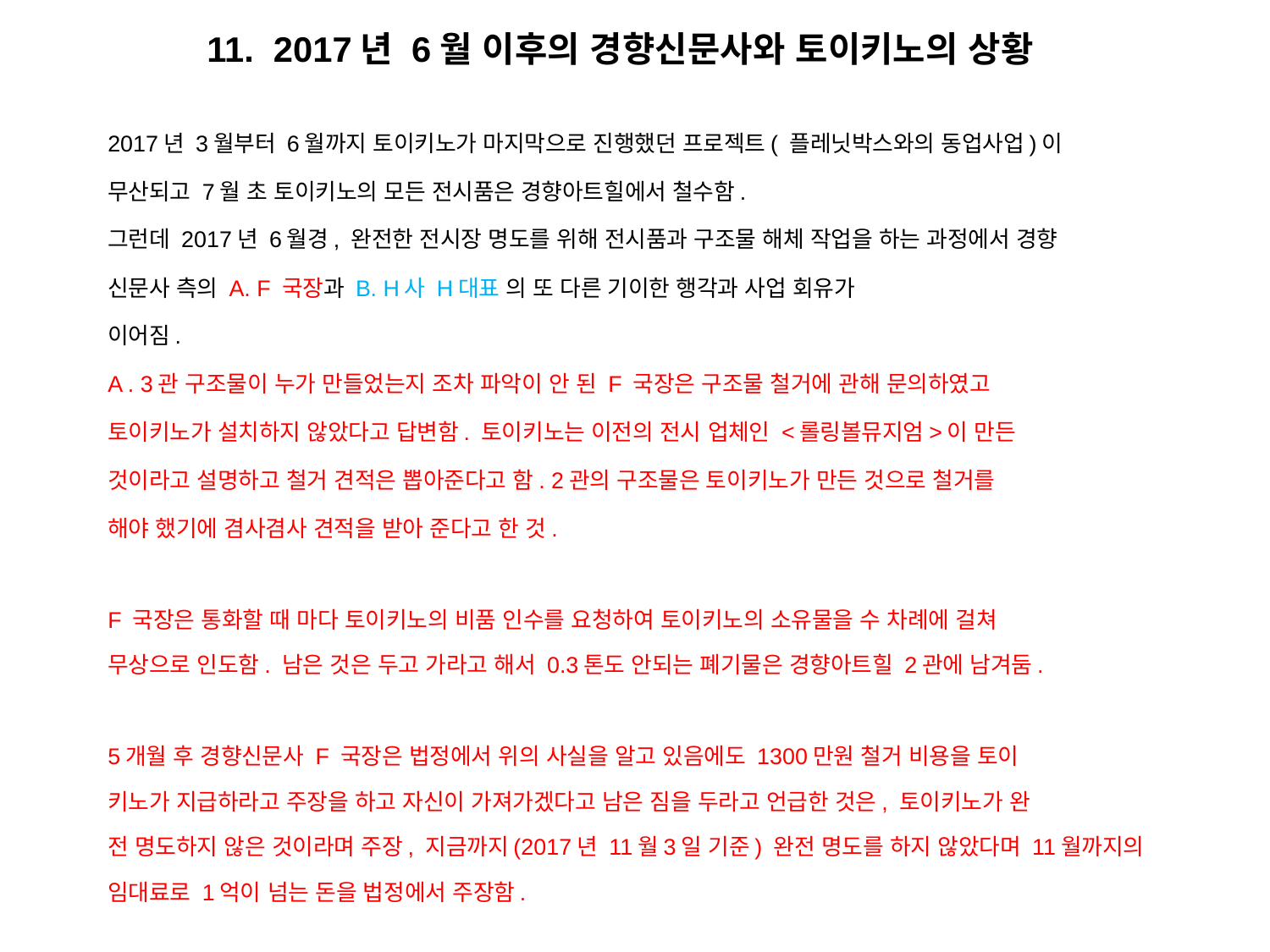

11.  2017년 6월 이후의 경향신문사와 토이키노의 상황
2017년 3월부터 6월까지 토이키노가 마지막으로 진행했던 프로젝트( 플레닛박스와의 동업사업)이
무산되고 7월 초 토이키노의 모든 전시품은 경향아트힐에서 철수함.
그런데 2017년 6월경, 완전한 전시장 명도를 위해 전시품과 구조물 해체 작업을 하는 과정에서 경향
신문사 측의 A. F 국장과 B. H사 H대표 의 또 다른 기이한 행각과 사업 회유가
이어짐.
A . 3관 구조물이 누가 만들었는지 조차 파악이 안 된 F 국장은 구조물 철거에 관해 문의하였고
토이키노가 설치하지 않았다고 답변함. 토이키노는 이전의 전시 업체인 <롤링볼뮤지엄>이 만든
것이라고 설명하고 철거 견적은 뽑아준다고 함. 2관의 구조물은 토이키노가 만든 것으로 철거를
해야 했기에 겸사겸사 견적을 받아 준다고 한 것.

F 국장은 통화할 때 마다 토이키노의 비품 인수를 요청하여 토이키노의 소유물을 수 차례에 걸쳐
무상으로 인도함. 남은 것은 두고 가라고 해서 0.3톤도 안되는 폐기물은 경향아트힐 2관에 남겨둠.

5개월 후 경향신문사 F 국장은 법정에서 위의 사실을 알고 있음에도 1300만원 철거 비용을 토이
키노가 지급하라고 주장을 하고 자신이 가져가겠다고 남은 짐을 두라고 언급한 것은, 토이키노가 완
전 명도하지 않은 것이라며 주장, 지금까지(2017년 11월3일 기준) 완전 명도를 하지 않았다며 11월까지의
임대료로 1억이 넘는 돈을 법정에서 주장함.